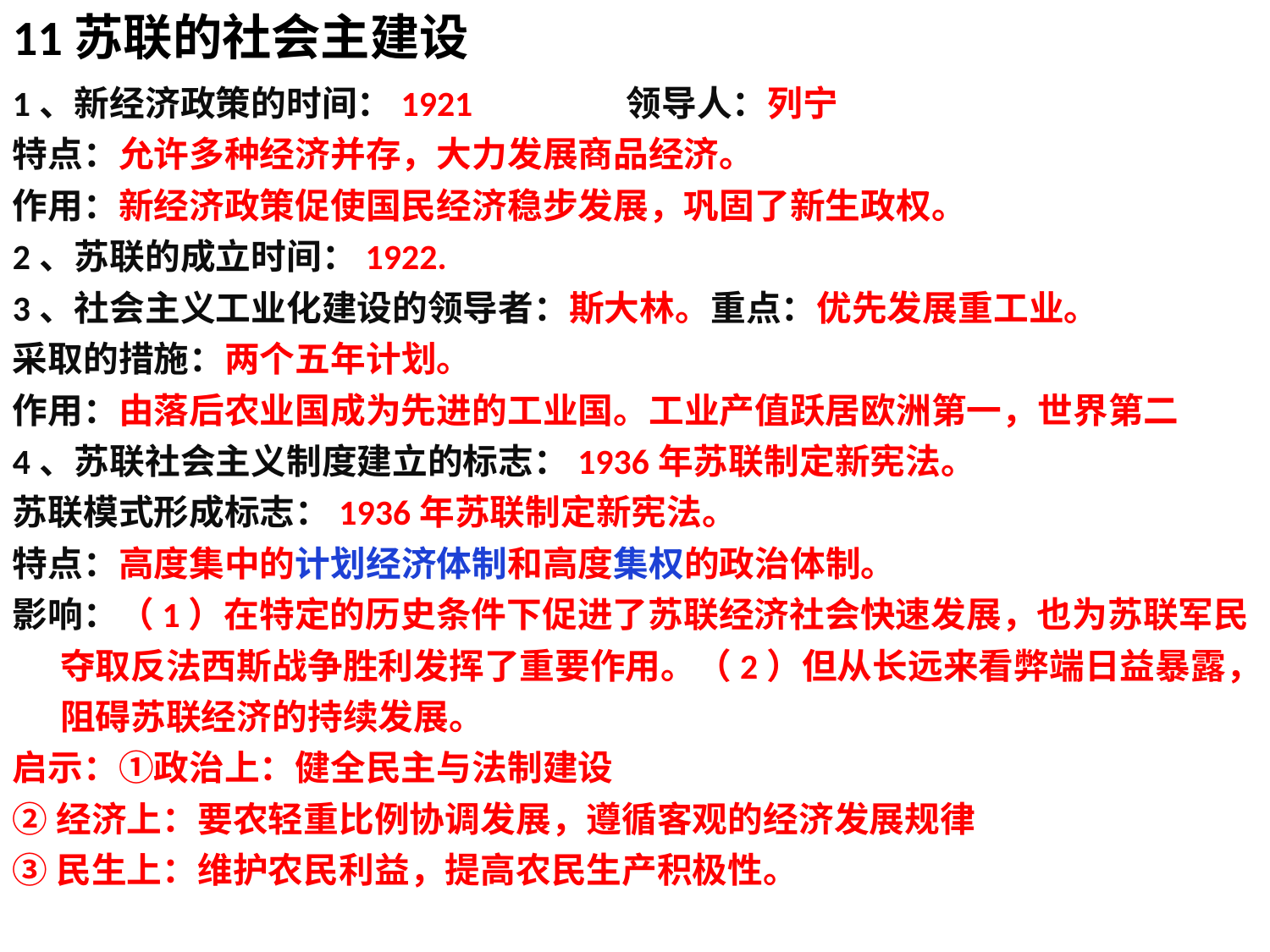

11苏联的社会主建设
1、新经济政策的时间：1921                  领导人：列宁
特点：允许多种经济并存，大力发展商品经济。
作用：新经济政策促使国民经济稳步发展，巩固了新生政权。
2、苏联的成立时间：1922.
3、社会主义工业化建设的领导者：斯大林。重点：优先发展重工业。
采取的措施：两个五年计划。
作用：由落后农业国成为先进的工业国。工业产值跃居欧洲第一，世界第二
4、苏联社会主义制度建立的标志：1936年苏联制定新宪法。
苏联模式形成标志：1936年苏联制定新宪法。
特点：高度集中的计划经济体制和高度集权的政治体制。
影响：（1）在特定的历史条件下促进了苏联经济社会快速发展，也为苏联军民夺取反法西斯战争胜利发挥了重要作用。（2）但从长远来看弊端日益暴露，阻碍苏联经济的持续发展。
启示：①政治上：健全民主与法制建设
②经济上：要农轻重比例协调发展，遵循客观的经济发展规律
③民生上：维护农民利益，提高农民生产积极性。